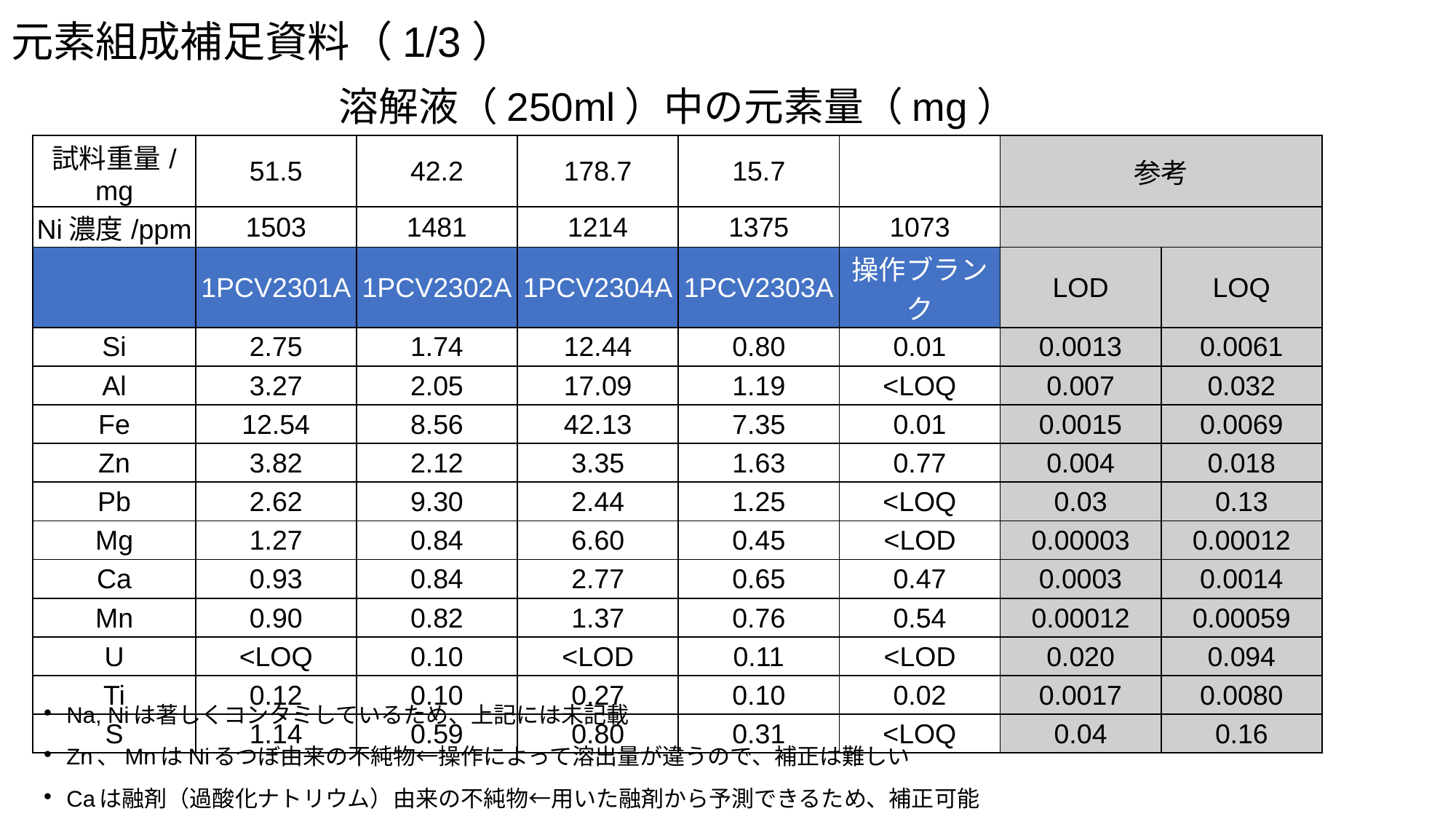

元素組成補足資料（1/3）
溶解液（250ml）中の元素量（mg）
| 試料重量/mg | 51.5 | 42.2 | 178.7 | 15.7 |  | 参考 |  |
| --- | --- | --- | --- | --- | --- | --- | --- |
| Ni濃度/ppm | 1503 | 1481 | 1214 | 1375 | 1073 |  |  |
|  | 1PCV2301A | 1PCV2302A | 1PCV2304A | 1PCV2303A | 操作ブランク | LOD | LOQ |
| Si | 2.75 | 1.74 | 12.44 | 0.80 | 0.01 | 0.0013 | 0.0061 |
| Al | 3.27 | 2.05 | 17.09 | 1.19 | <LOQ | 0.007 | 0.032 |
| Fe | 12.54 | 8.56 | 42.13 | 7.35 | 0.01 | 0.0015 | 0.0069 |
| Zn | 3.82 | 2.12 | 3.35 | 1.63 | 0.77 | 0.004 | 0.018 |
| Pb | 2.62 | 9.30 | 2.44 | 1.25 | <LOQ | 0.03 | 0.13 |
| Mg | 1.27 | 0.84 | 6.60 | 0.45 | <LOD | 0.00003 | 0.00012 |
| Ca | 0.93 | 0.84 | 2.77 | 0.65 | 0.47 | 0.0003 | 0.0014 |
| Mn | 0.90 | 0.82 | 1.37 | 0.76 | 0.54 | 0.00012 | 0.00059 |
| U | <LOQ | 0.10 | <LOD | 0.11 | <LOD | 0.020 | 0.094 |
| Ti | 0.12 | 0.10 | 0.27 | 0.10 | 0.02 | 0.0017 | 0.0080 |
| S | 1.14 | 0.59 | 0.80 | 0.31 | <LOQ | 0.04 | 0.16 |
Na, Niは著しくコンタミしているため、上記には未記載
Zn、MnはNiるつぼ由来の不純物←操作によって溶出量が違うので、補正は難しい
Caは融剤（過酸化ナトリウム）由来の不純物←用いた融剤から予測できるため、補正可能